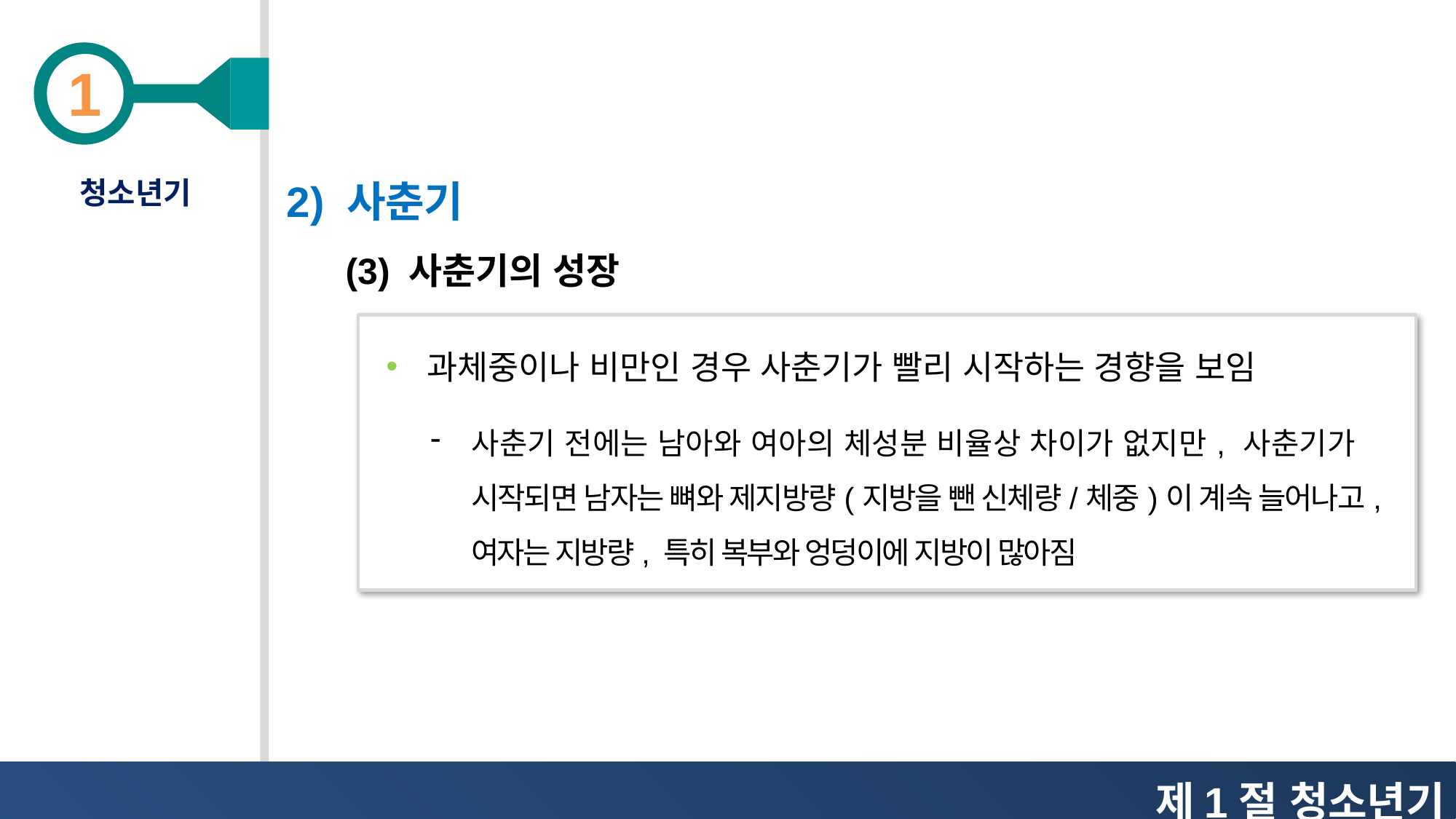

청소년기
2) 사춘기
(3) 사춘기의 성장

과체중이나 비만인 경우 사춘기가 빨리 시작하는 경향을 보임
사춘기 전에는 남아와 여아의 체성분 비율상 차이가 없지만, 사춘기가    시작되면 남자는 뼈와 제지방량(지방을 뺀 신체량/체중)이 계속 늘어나고, 여자는 지방량, 특히 복부와 엉덩이에 지방이 많아짐
제1절 청소년기